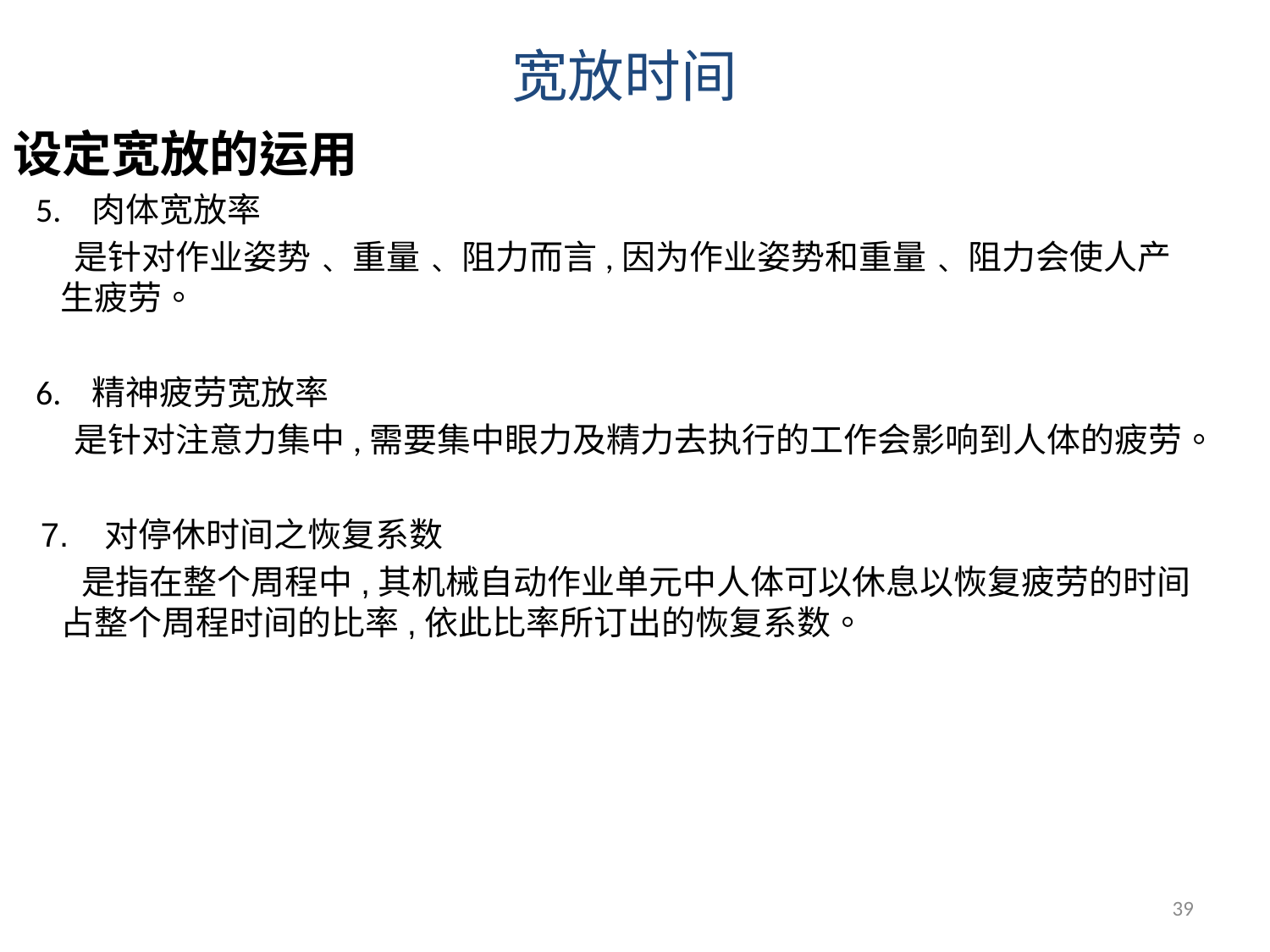

宽放时间
设定宽放的运用
   5.   肉体宽放率
       是针对作业姿势﹑ 重量﹑ 阻力而言,因为作业姿势和重量﹑ 阻力会使人产生疲劳。

   6.   精神疲劳宽放率
       是针对注意力集中,需要集中眼力及精力去执行的工作会影响到人体的疲劳。

   7.   对停休时间之恢复系数
        是指在整个周程中,其机械自动作业单元中人体可以休息以恢复疲劳的时间占整个周程时间的比率,依此比率所订出的恢复系数。

39